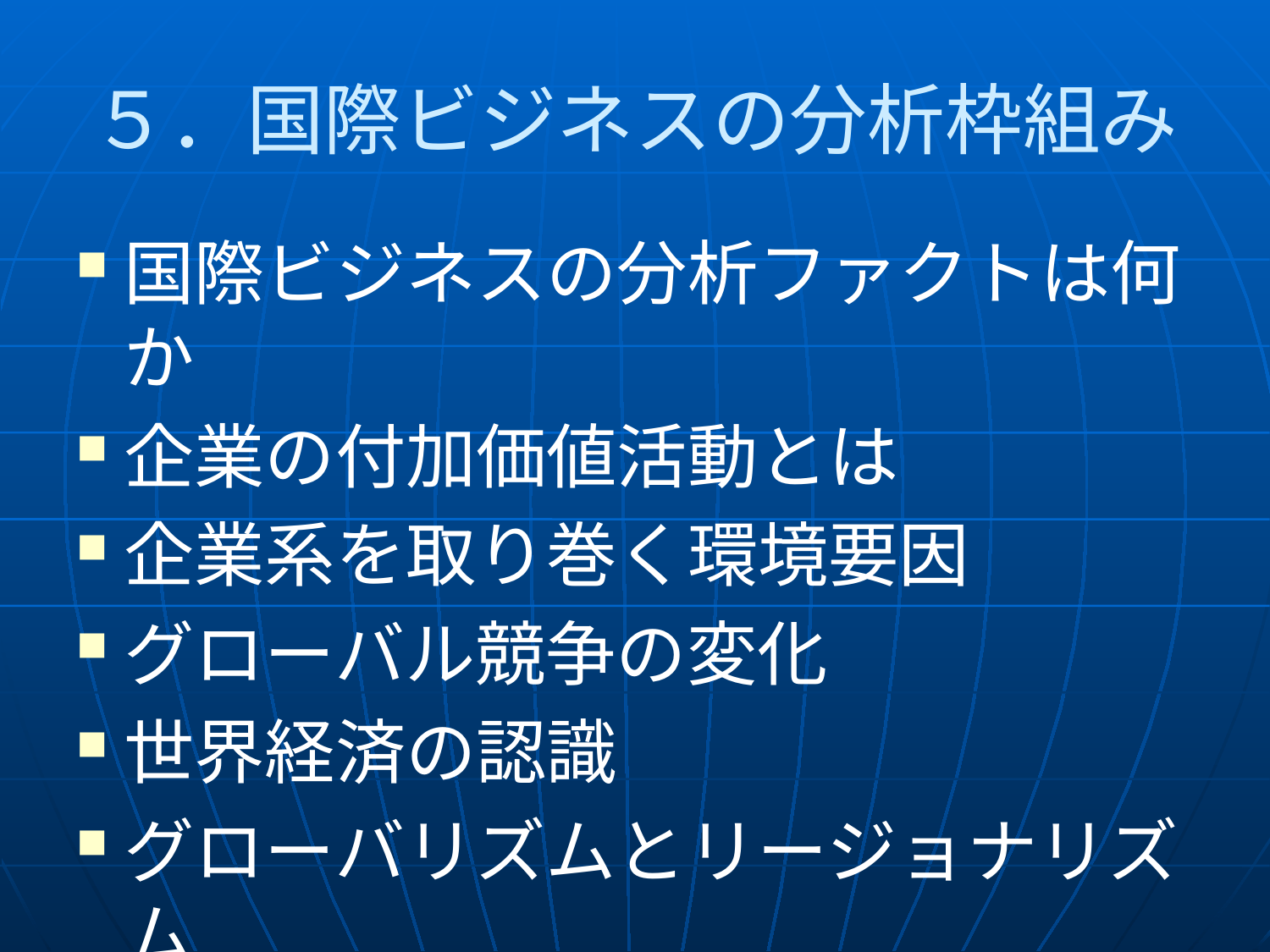

# ５．国際ビジネスの分析枠組み
国際ビジネスの分析ファクトは何か
企業の付加価値活動とは
企業系を取り巻く環境要因
グローバル競争の変化
世界経済の認識
グローバリズムとリージョナリズム